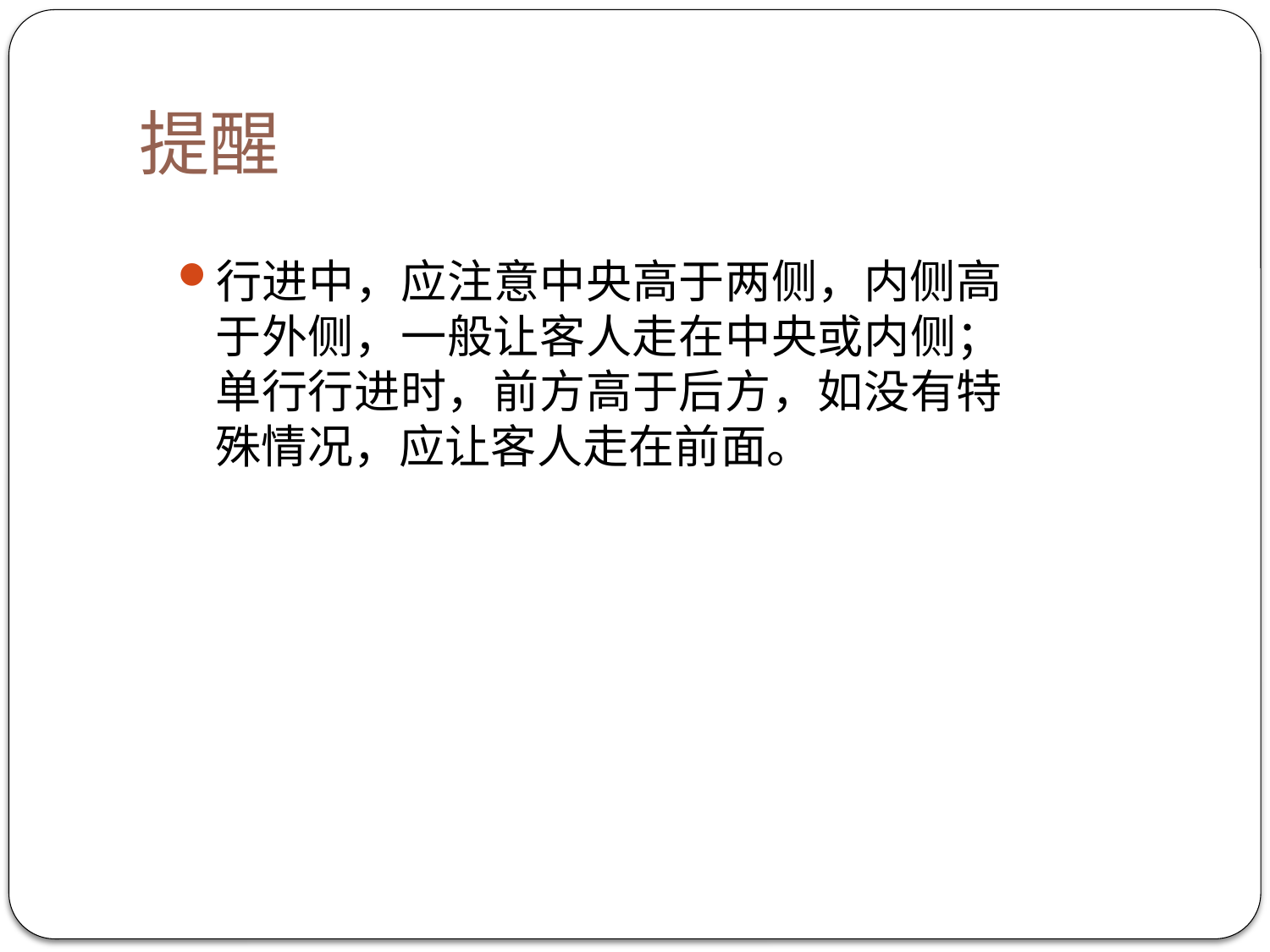

# 提醒
行进中，应注意中央高于两侧，内侧高于外侧，一般让客人走在中央或内侧；单行行进时，前方高于后方，如没有特殊情况，应让客人走在前面。